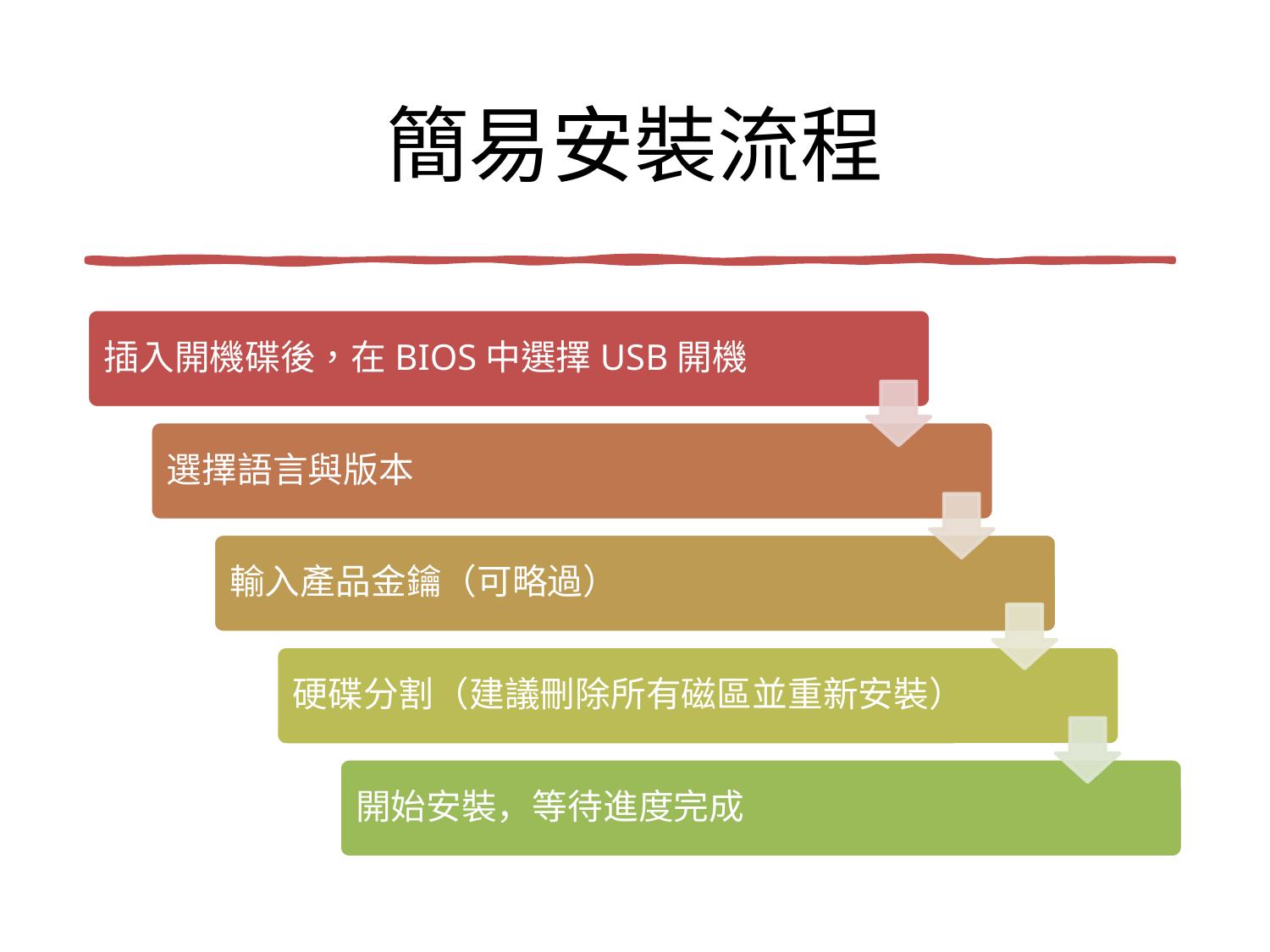

# 簡易安裝流程

插入開機碟後，在BIOS中選擇USB開機
選擇語言與版本
輸入產品金鑰（可略過）
硬碟分割（建議刪除所有磁區並重新安裝）
開始安裝，等待進度完成